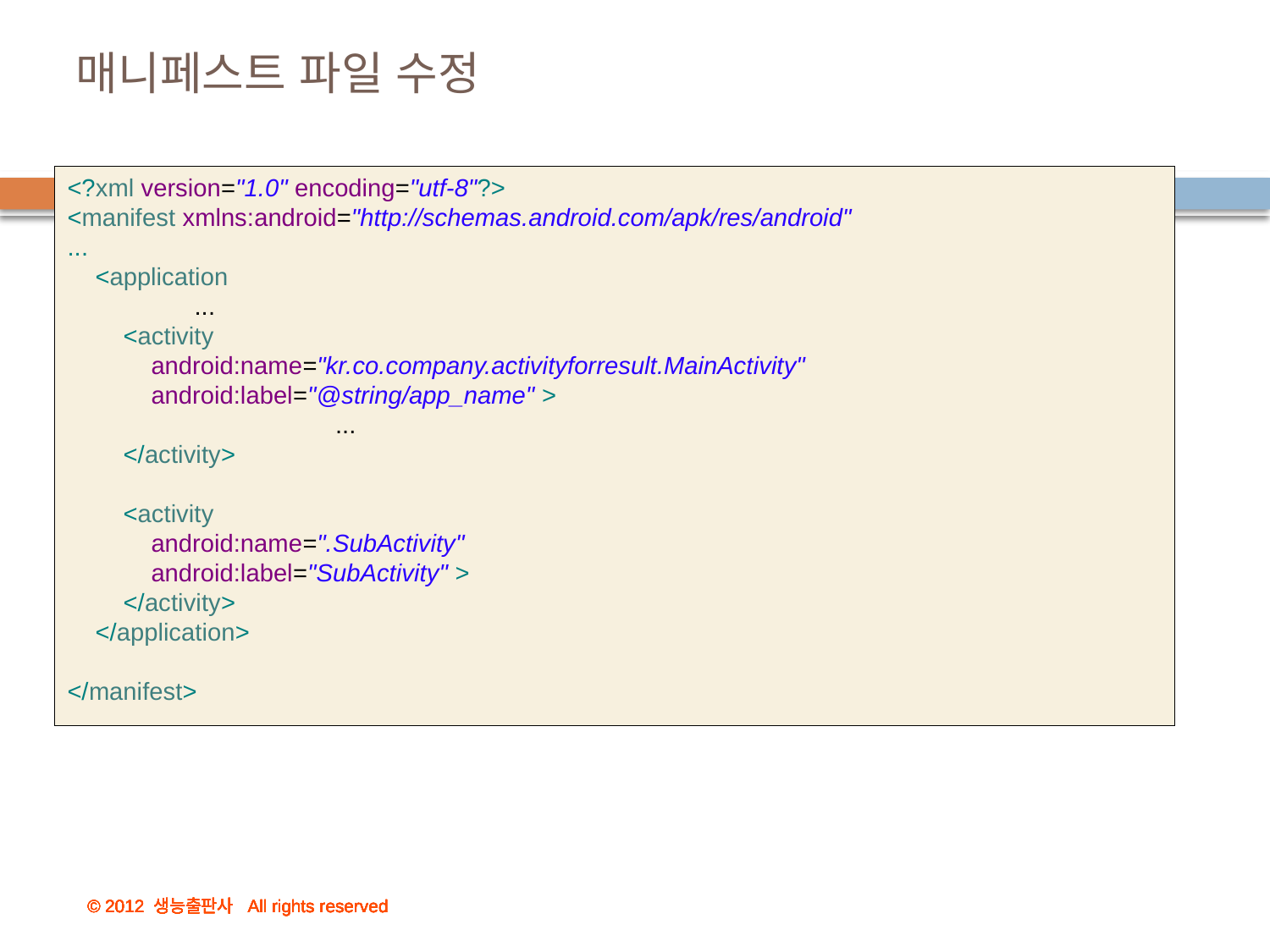

# 매니페스트 파일 수정
<?xml version="1.0" encoding="utf-8"?>
<manifest xmlns:android="http://schemas.android.com/apk/res/android"
...
    <application
	...
        <activity
            android:name="kr.co.company.activityforresult.MainActivity"
            android:label="@string/app_name" >
		  ...
        </activity>

        <activity
            android:name=".SubActivity"
            android:label="SubActivity" >
        </activity>
    </application>

</manifest>